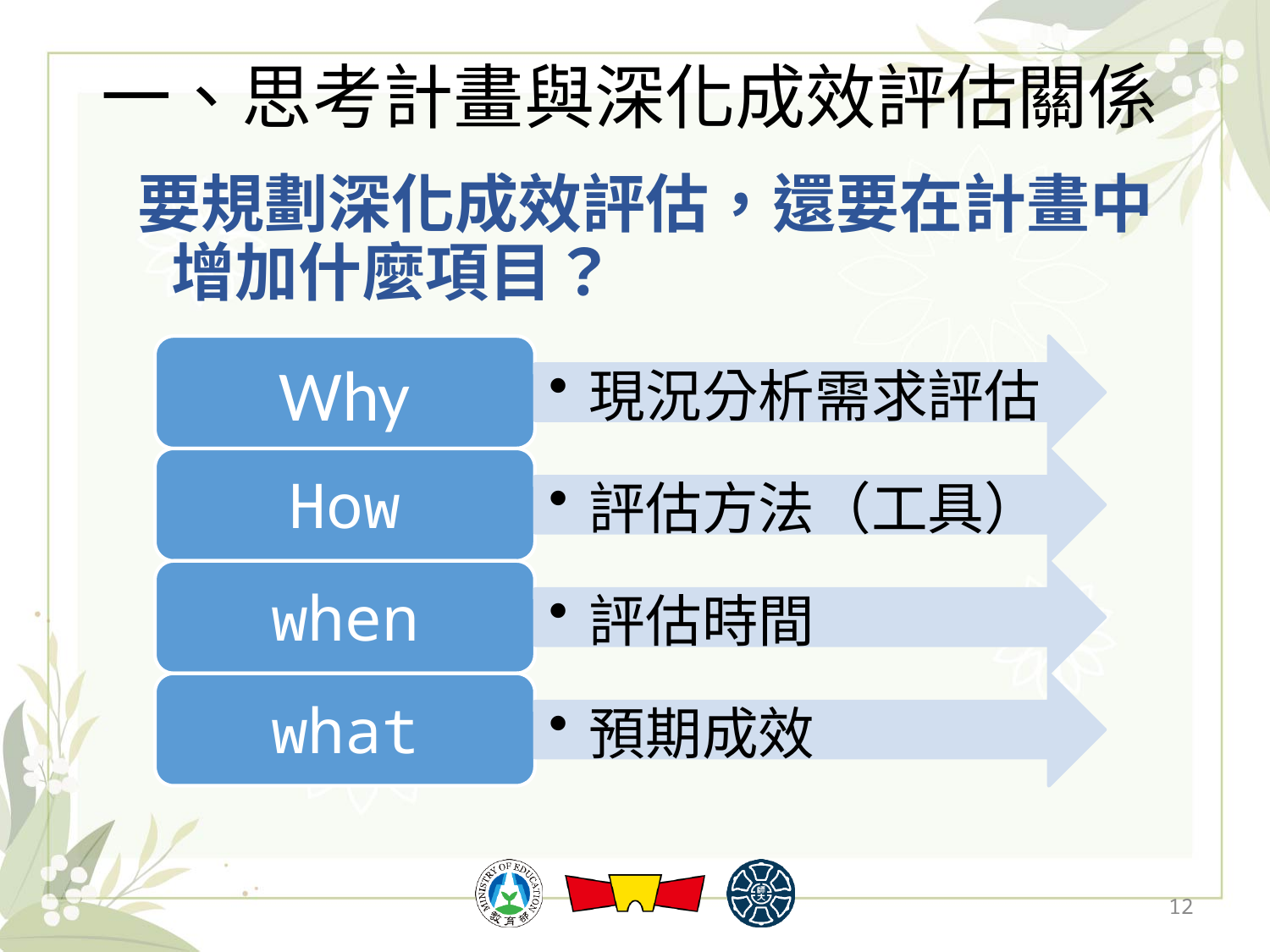

一、思考計畫與深化成效評估關係
 要規劃深化成效評估，還要在計畫中增加什麼項目？

Why
現況分析需求評估
How
評估時間
when
評估方法（工具）
預期成效
what
12